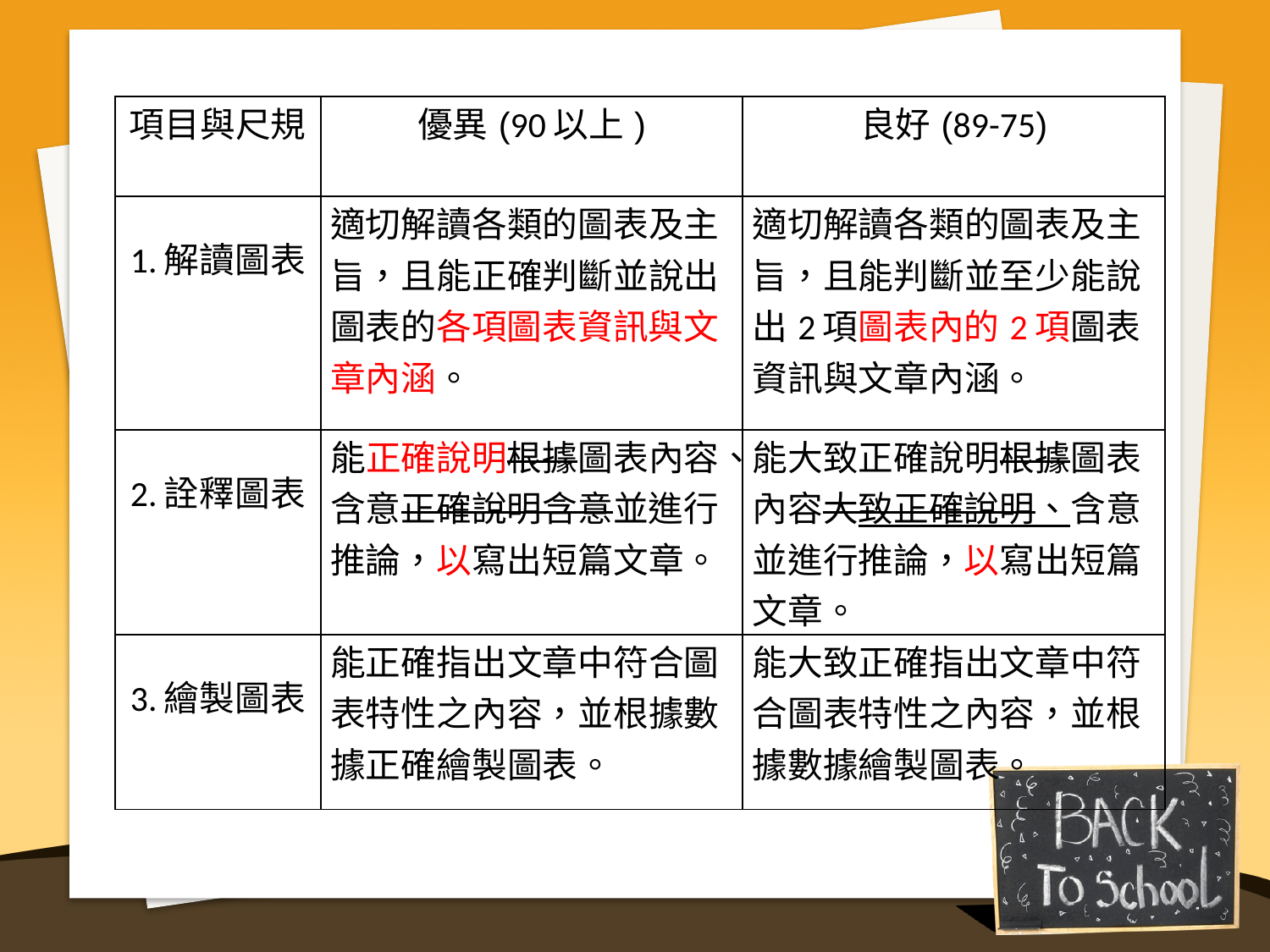

| 項目與尺規 | 優異(90以上) | 良好(89-75) |
| --- | --- | --- |
| 1.解讀圖表 | 適切解讀各類的圖表及主旨，且能正確判斷並說出圖表的各項圖表資訊與文章內涵。 | 適切解讀各類的圖表及主旨，且能判斷並至少能說出2項圖表內的2項圖表資訊與文章內涵。 |
| 2.詮釋圖表 | 能正確說明根據圖表內容、含意正確說明含意並進行推論，以寫出短篇文章。 | 能大致正確說明根據圖表內容大致正確說明、含意並進行推論，以寫出短篇文章。 |
| 3.繪製圖表 | 能正確指出文章中符合圖表特性之內容，並根據數據正確繪製圖表。 | 能大致正確指出文章中符合圖表特性之內容，並根據數據繪製圖表。 |